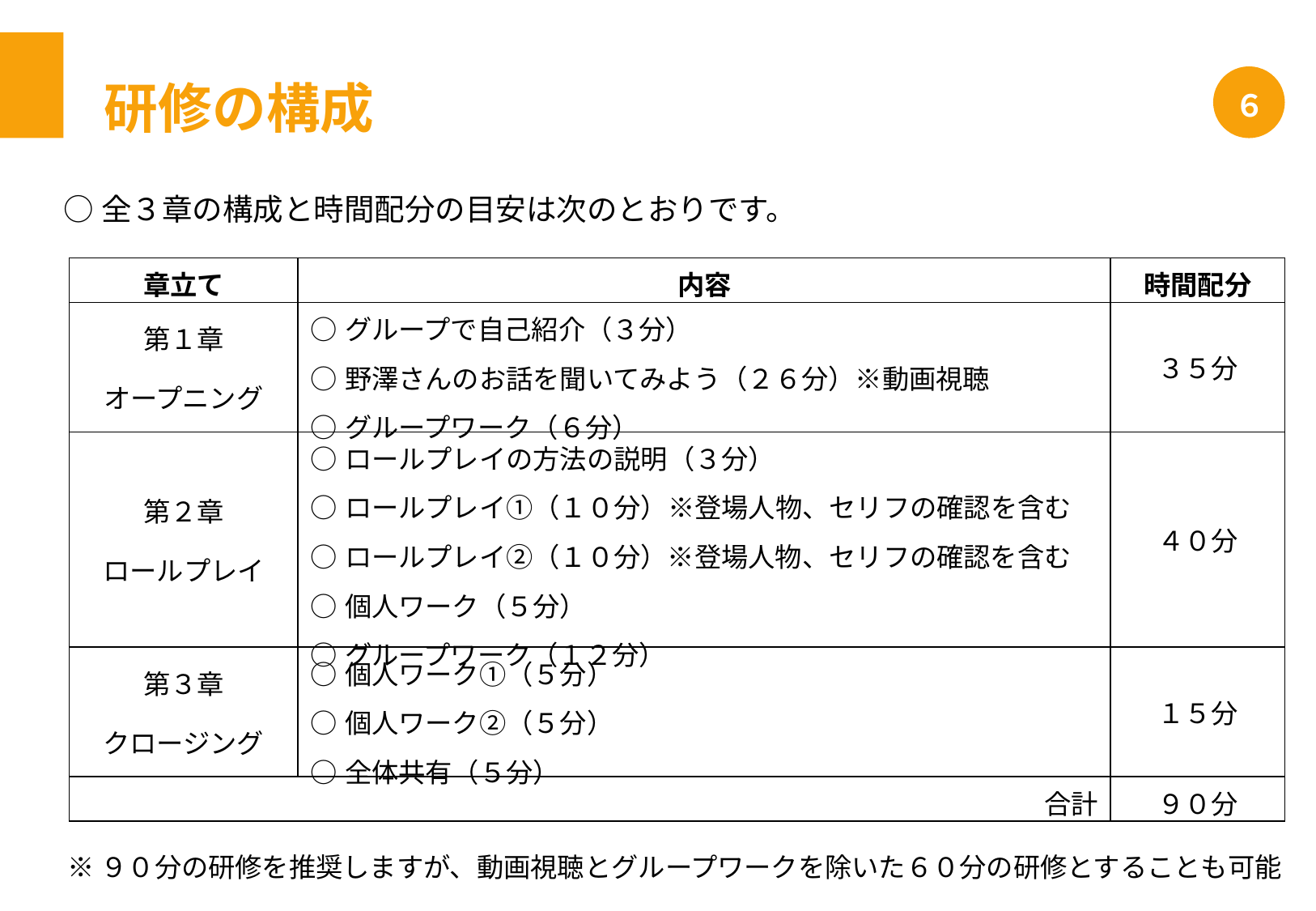

研修の構成
６
○全３章の構成と時間配分の目安は次のとおりです。
| 章立て | 内容 | 時間配分 |
| --- | --- | --- |
| 第１章 オープニング | ○グループで自己紹介（３分） ○野澤さんのお話を聞いてみよう（２６分）※動画視聴 ○グループワーク（６分） | ３５分 |
| 第２章 ロールプレイ | ○ロールプレイの方法の説明（３分） ○ロールプレイ①（１０分）※登場人物、セリフの確認を含む ○ロールプレイ②（１０分）※登場人物、セリフの確認を含む ○個人ワーク（５分） ○グループワーク（１２分） | ４０分 |
| 第３章 クロージング | ○個人ワーク①（５分） ○個人ワーク②（５分） ○全体共有（５分） | １５分 |
| 合計 |  | ９０分 |
※９０分の研修を推奨しますが、動画視聴とグループワークを除いた６０分の研修とすることも可能